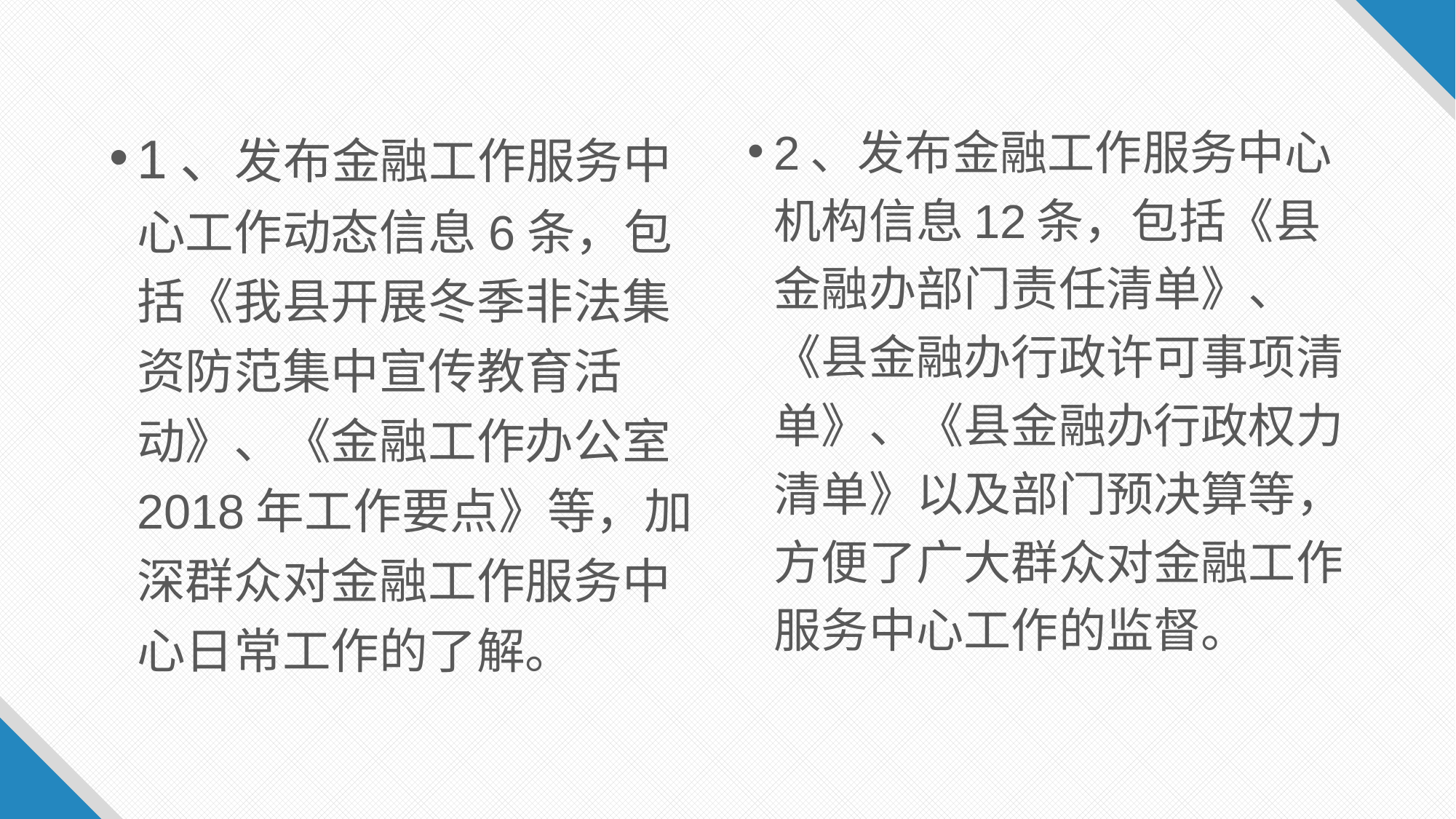

1、发布金融工作服务中心工作动态信息6条，包括《我县开展冬季非法集资防范集中宣传教育活动》、《金融工作办公室2018年工作要点》等，加深群众对金融工作服务中心日常工作的了解。
2、发布金融工作服务中心机构信息12条，包括《县金融办部门责任清单》、《县金融办行政许可事项清单》、《县金融办行政权力清单》以及部门预决算等，方便了广大群众对金融工作服务中心工作的监督。